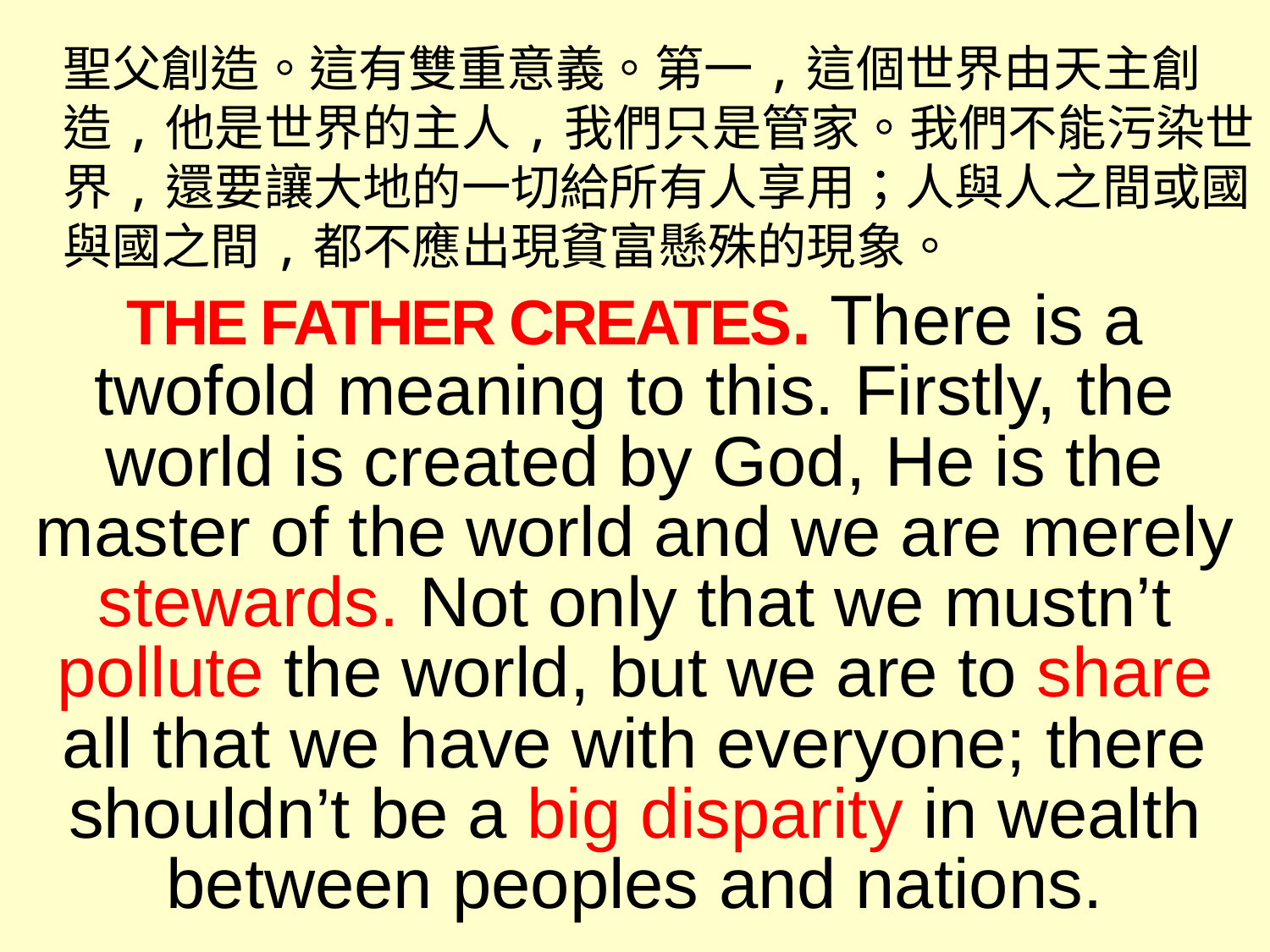

聖父創造。這有雙重意義。第一,這個世界由天主創造,他是世界的主人,我們只是管家。我們不能污染世界,還要讓大地的一切給所有人享用；人與人之間或國與國之間,都不應出現貧富懸殊的現象。
THE FATHER CREATES. There is a twofold meaning to this. Firstly, the world is created by God, He is the master of the world and we are merely stewards. Not only that we mustn’t pollute the world, but we are to share all that we have with everyone; there shouldn’t be a big disparity in wealth between peoples and nations.